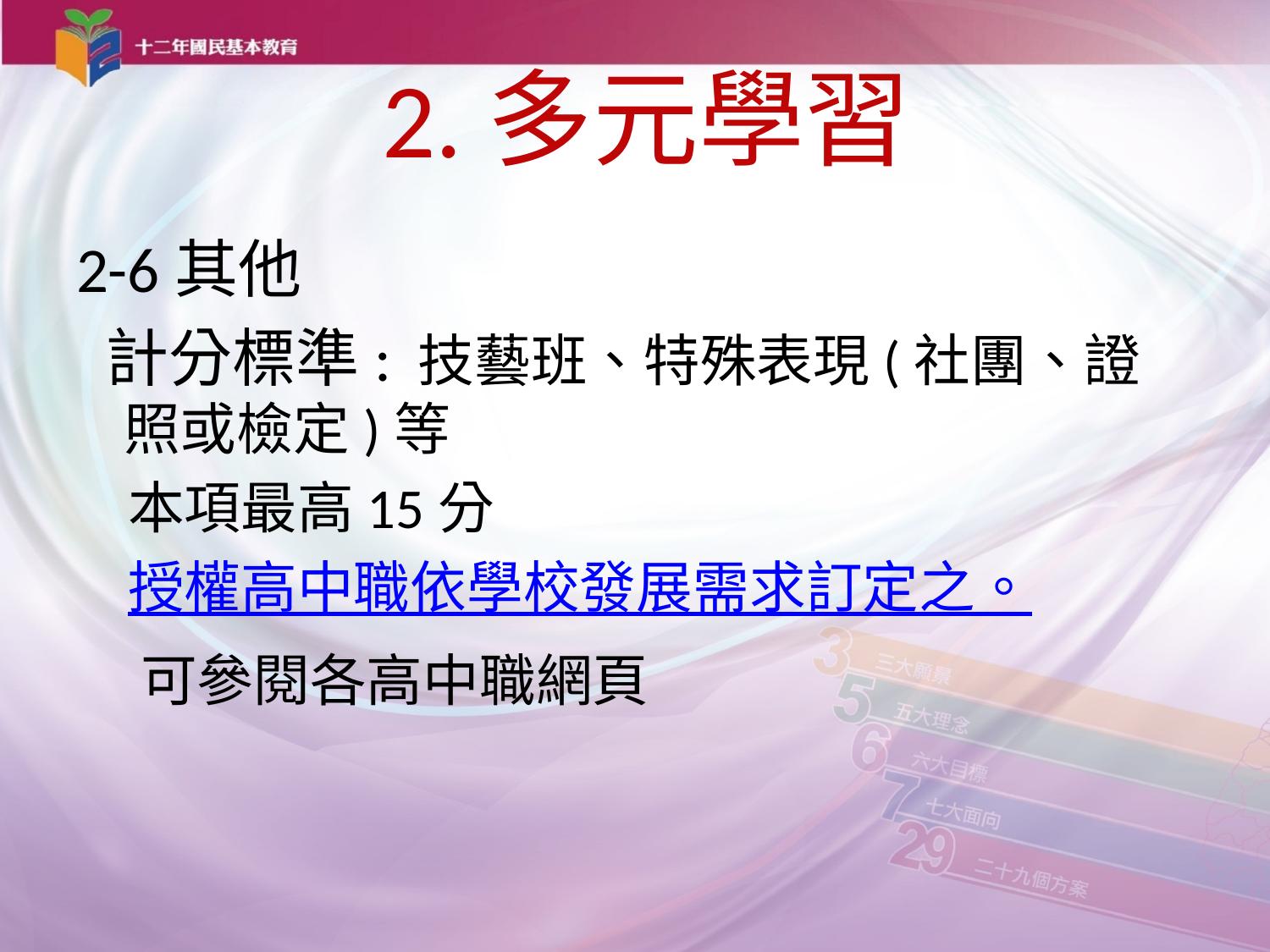

# 2.多元學習
2-6其他
 計分標準: 技藝班、特殊表現(社團、證照或檢定)等
   本項最高15分
   授權高中職依學校發展需求訂定之。
    可參閱各高中職網頁